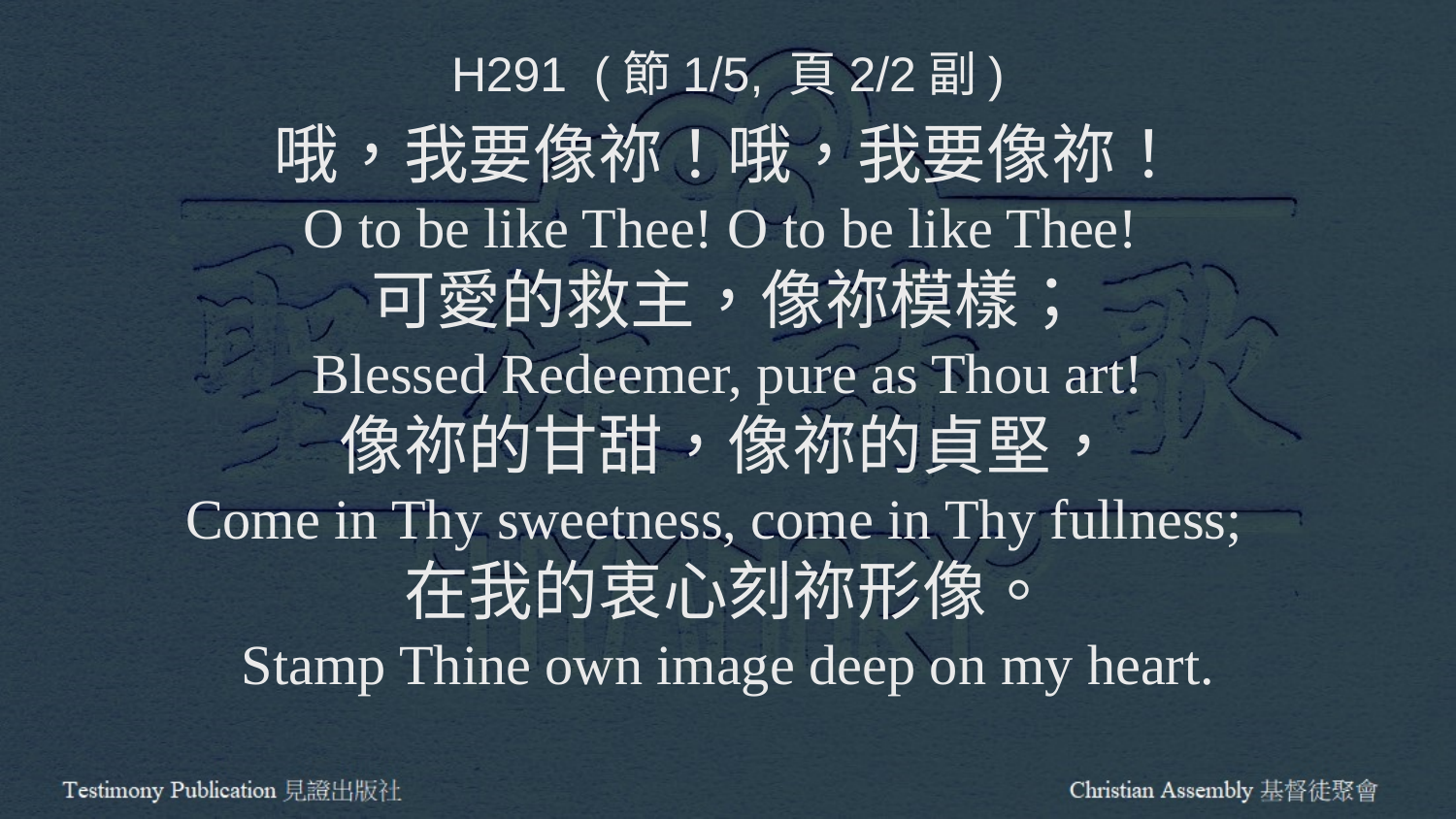

H291  (節1/5, 頁2/2副)
哦，我要像祢！哦，我要像祢！
O to be like Thee! O to be like Thee!
可愛的救主，像祢模樣；
Blessed Redeemer, pure as Thou art!
像祢的甘甜，像祢的貞堅，
Come in Thy sweetness, come in Thy fullness;
在我的衷心刻祢形像。
Stamp Thine own image deep on my heart.